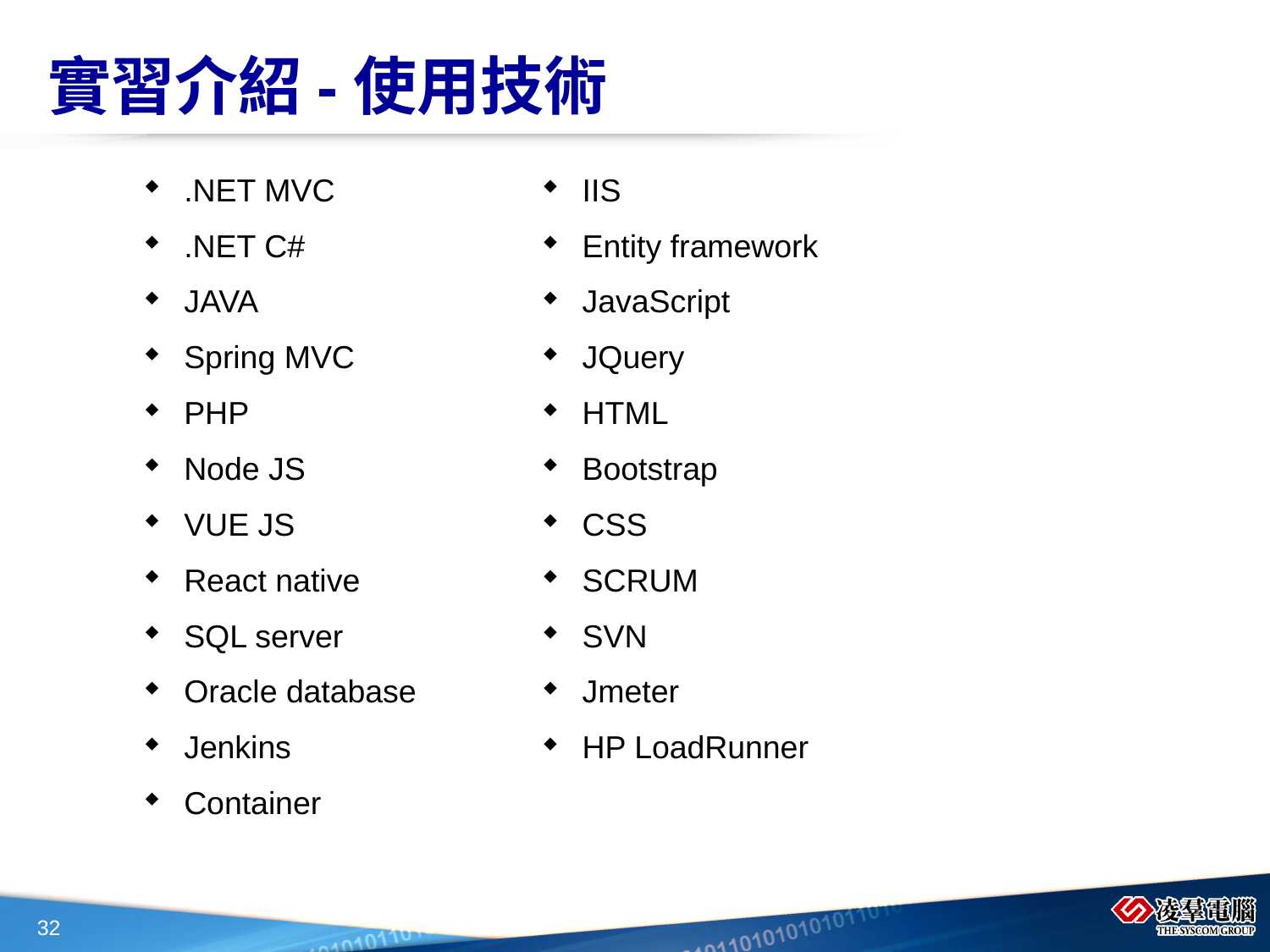

# 實習介紹-使用技術
.NET MVC
.NET C#
JAVA
Spring MVC
PHP
Node JS
VUE JS
React native
SQL server
Oracle database
Jenkins
Container
IIS
Entity framework
JavaScript
JQuery
HTML
Bootstrap
CSS
SCRUM
SVN
Jmeter
HP LoadRunner

32